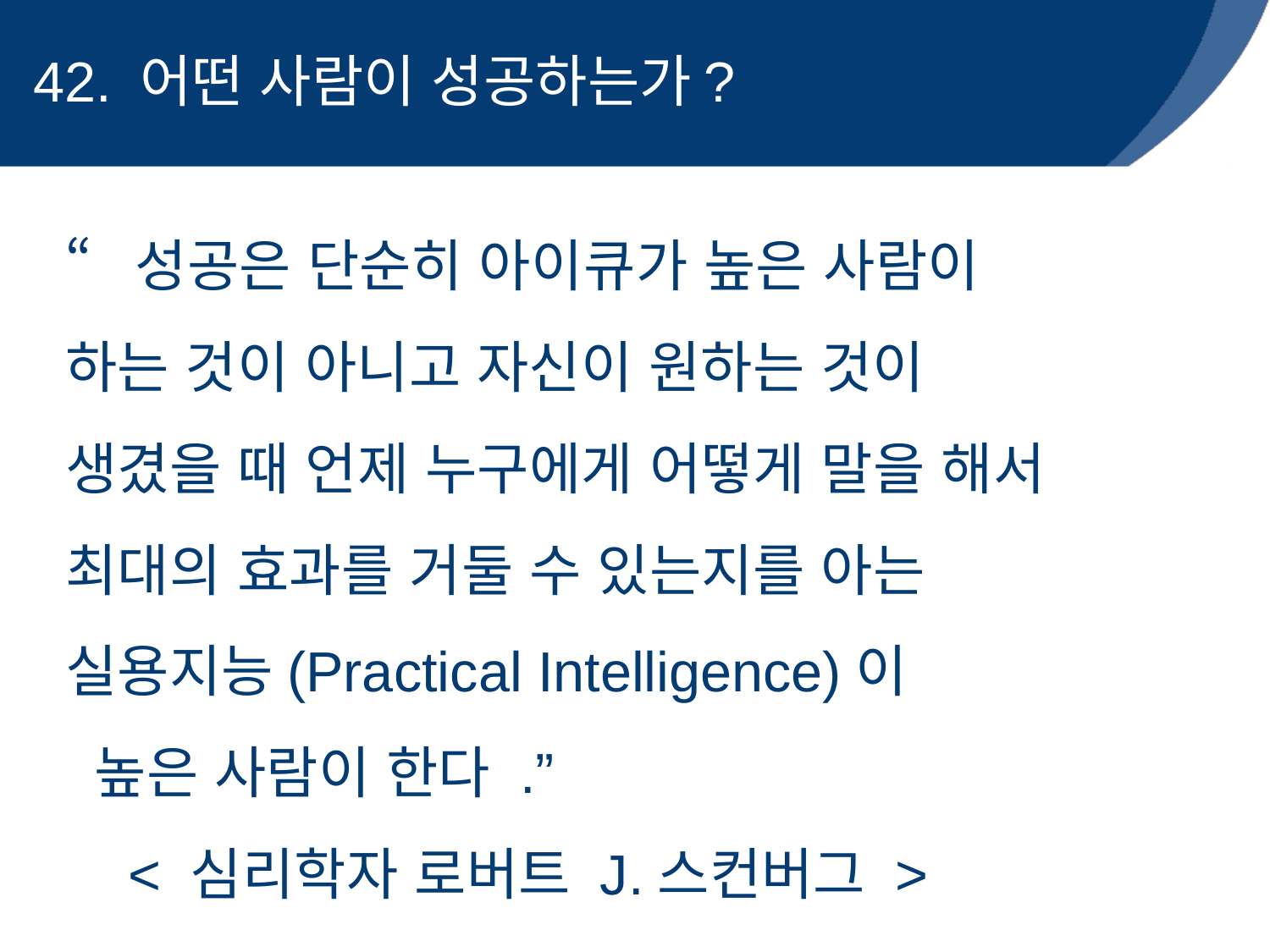

# 42. 어떤 사람이 성공하는가?
“성공은 단순히 아이큐가 높은 사람이
하는 것이 아니고 자신이 원하는 것이
생겼을 때 언제 누구에게 어떻게 말을 해서
최대의 효과를 거둘 수 있는지를 아는
실용지능(Practical Intelligence)이
 높은 사람이 한다 .”
    < 심리학자 로버트 J.스컨버그 >